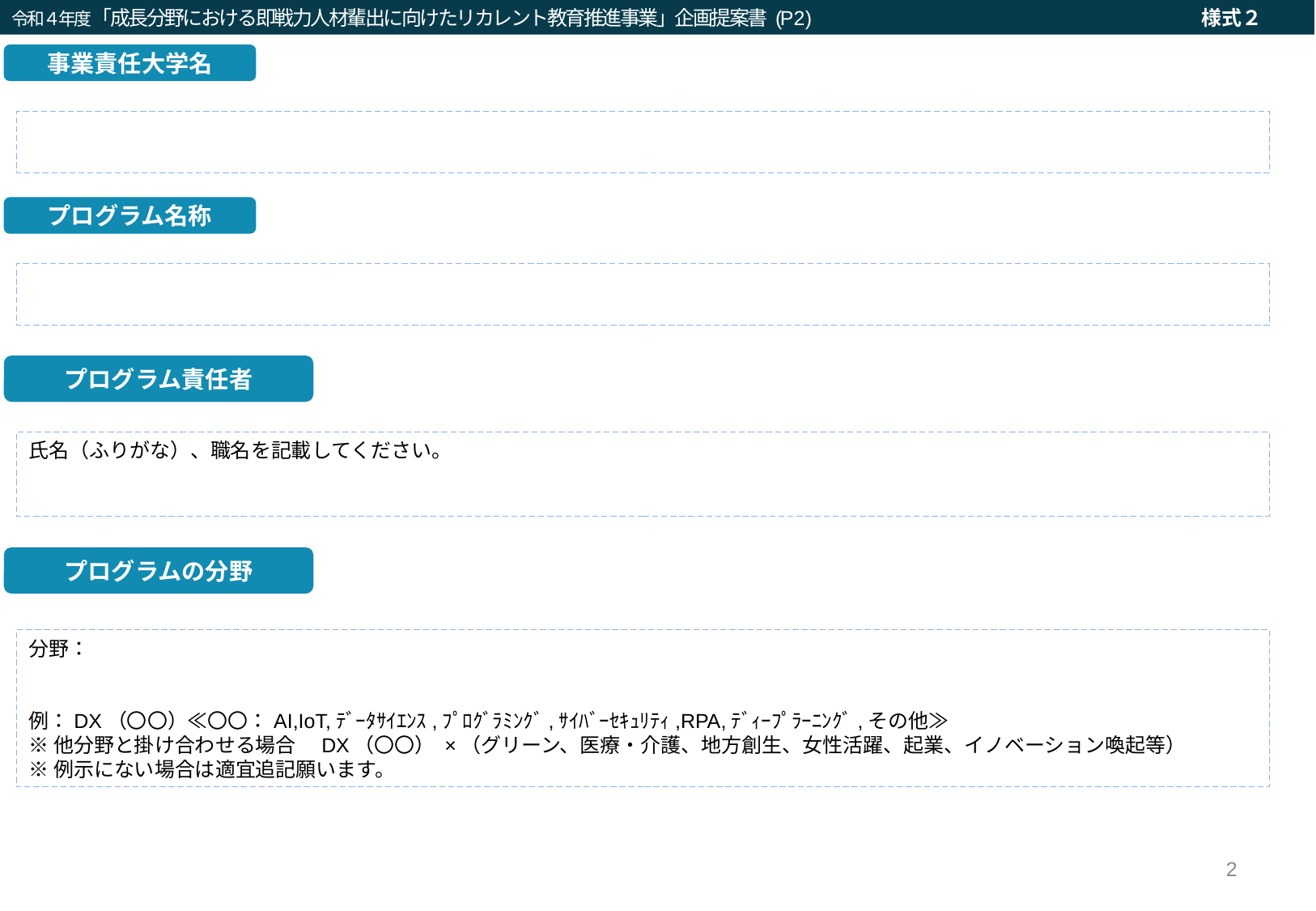

令和４年度「成長分野における即戦力人材輩出に向けたリカレント教育推進事業」企画提案書 (P2)　　　　　　　　　　　　　　　　　　　　　様式２
令和３年度「DX等成長分野を中心とした就職・転職支援のためのリカレント教育推進事業」企画提案書（Ⅰ：DXリテラシー）(P2)
事業責任大学名

プログラム名称

プログラム責任者
氏名（ふりがな）、職名を記載してください。

プログラムの分野
分野：

例：DX（〇〇）≪〇〇：AI,IoT,ﾃﾞｰﾀｻｲｴﾝｽ,ﾌﾟﾛｸﾞﾗﾐﾝｸﾞ,ｻｲﾊﾞｰｾｷｭﾘﾃｨ,RPA,ﾃﾞｨｰﾌﾟﾗｰﾆﾝｸﾞ,その他≫
※他分野と掛け合わせる場合　DX（〇〇） ×（グリーン、医療・介護、地方創生、女性活躍、起業、イノベーション喚起等）
※例示にない場合は適宜追記願います。
2